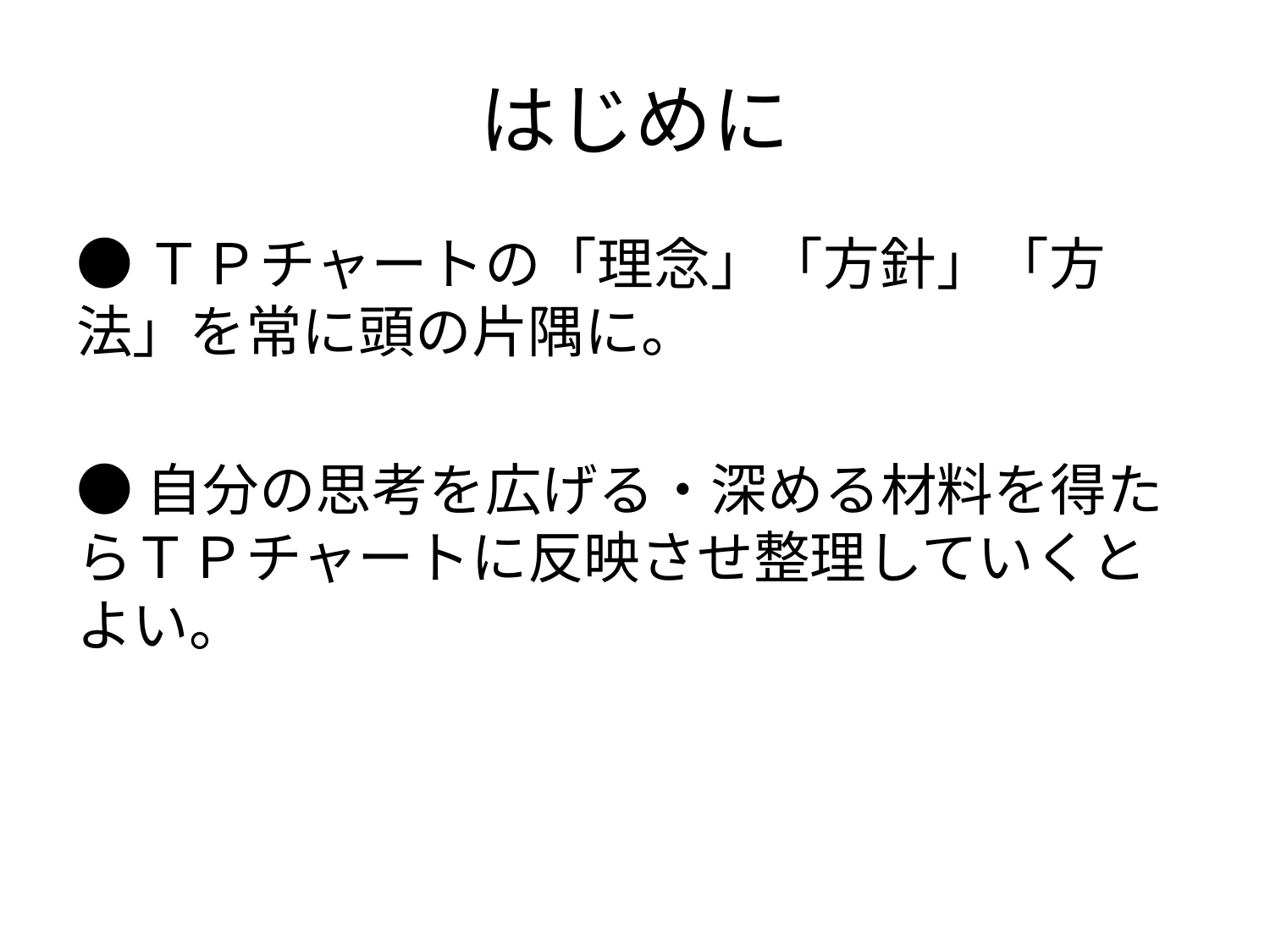

# はじめに
●ＴＰチャートの「理念」「方針」「方法」を常に頭の片隅に。

●自分の思考を広げる・深める材料を得たらＴＰチャートに反映させ整理していくとよい。